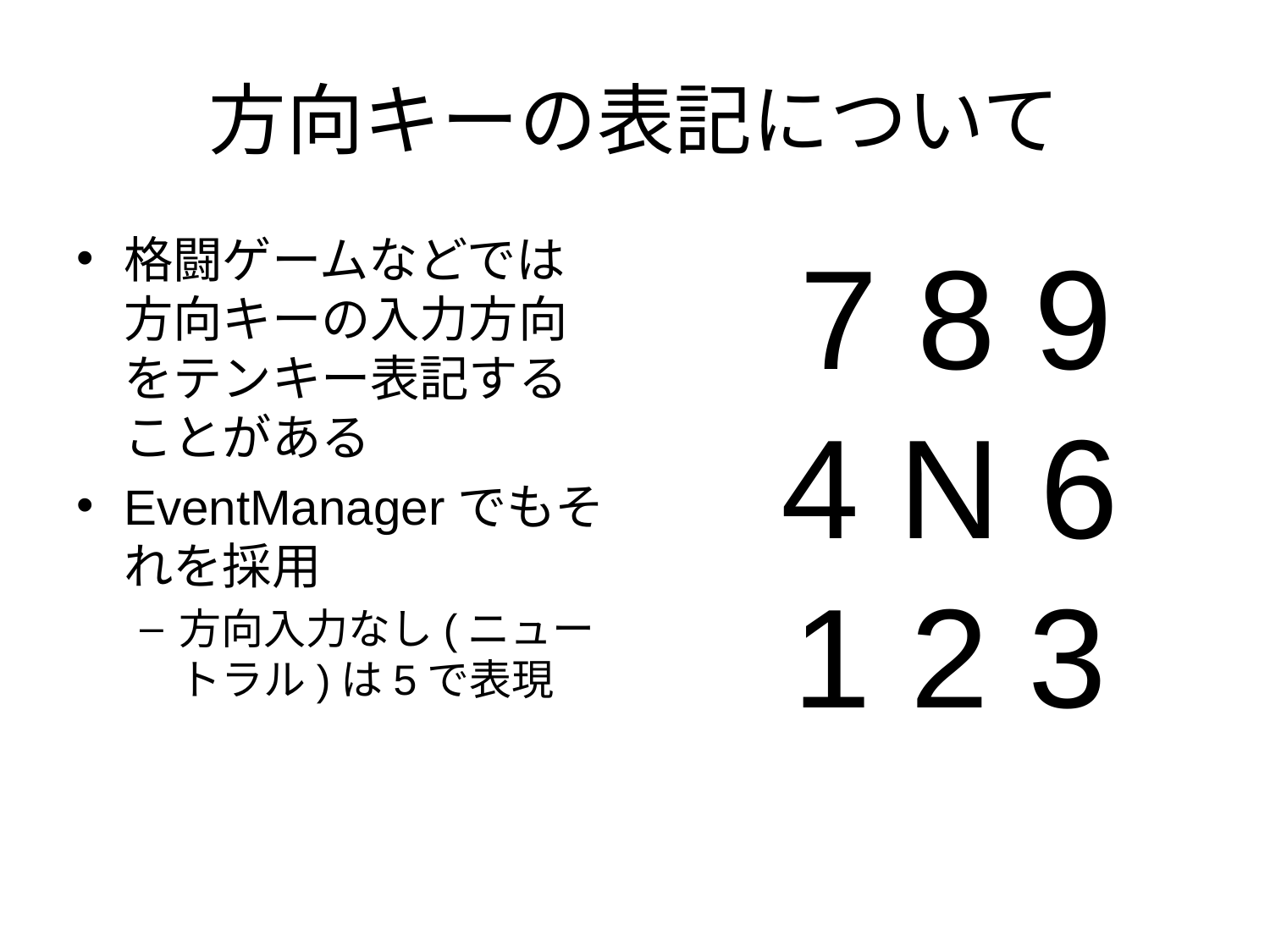

# 方向キーの表記について
格闘ゲームなどでは方向キーの入力方向をテンキー表記することがある
EventManagerでもそれを採用
方向入力なし(ニュートラル)は5で表現
　7 8 9
4 N 6
1 2 3